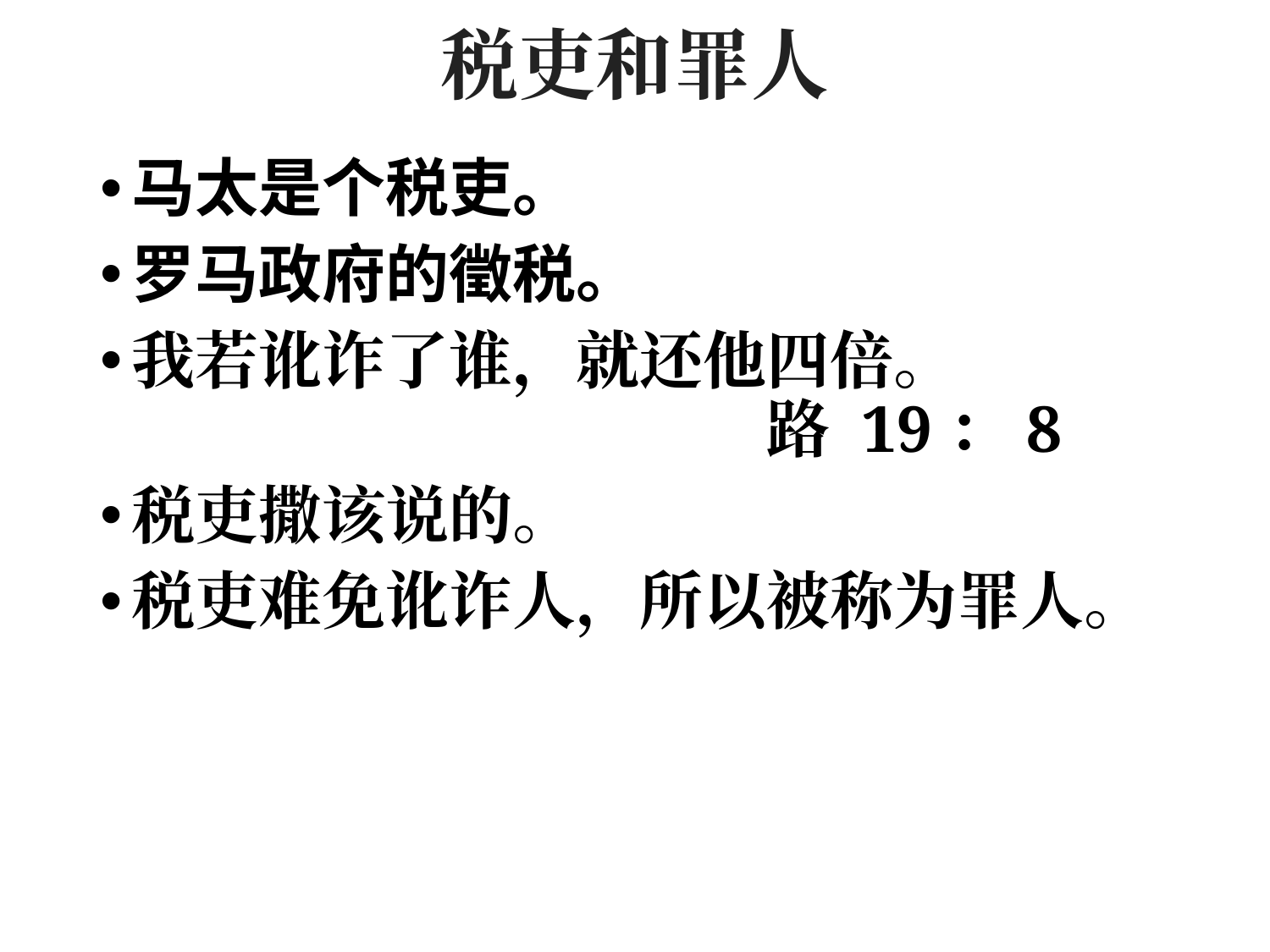

# 税吏和罪人
马太是个税吏。
罗马政府的徵税。
我若讹诈了谁，就还他四倍。							路 19：8
税吏撒该说的。
税吏难免讹诈人，所以被称为罪人。